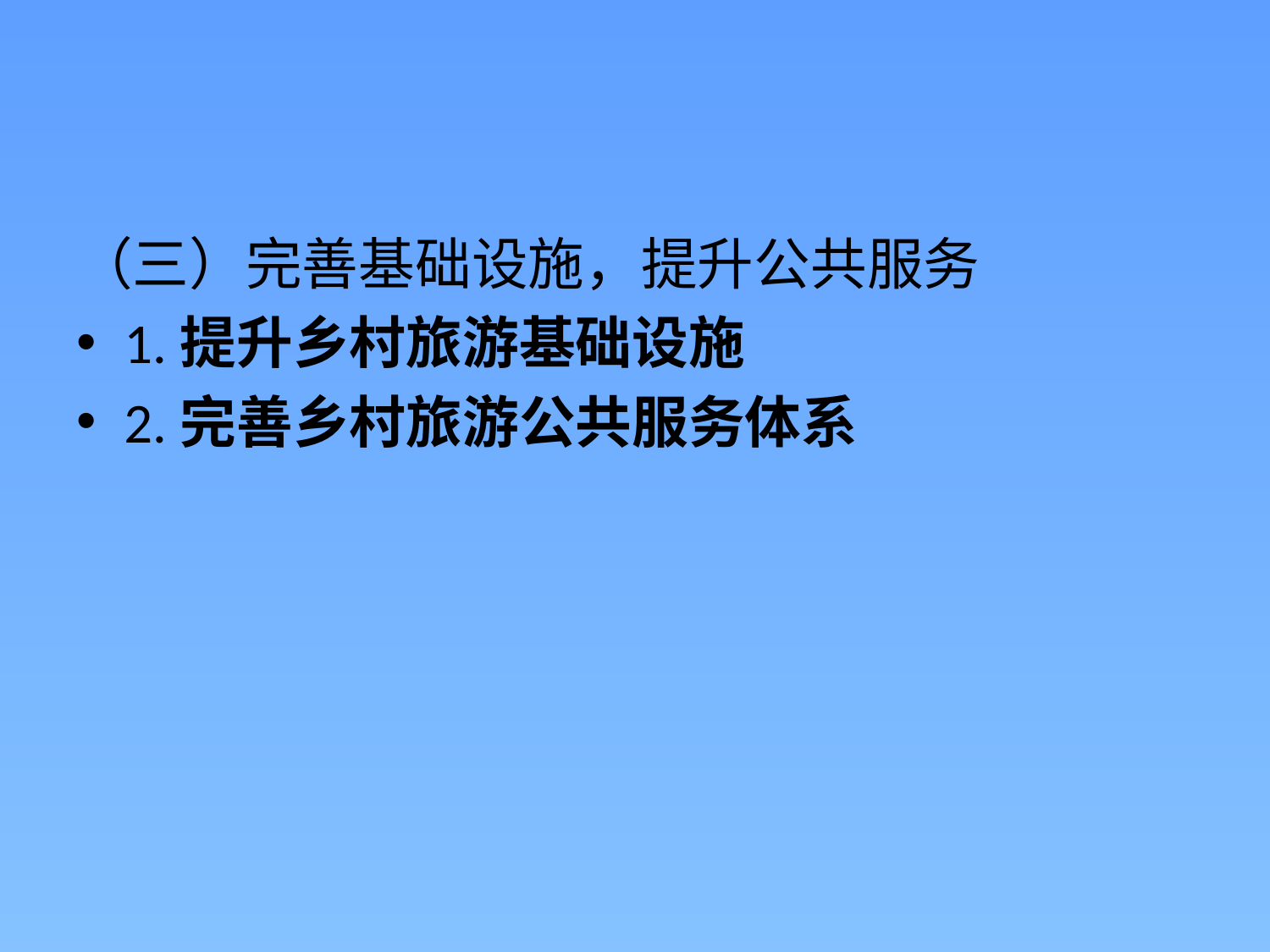

#
（三）完善基础设施，提升公共服务
1.提升乡村旅游基础设施
2.完善乡村旅游公共服务体系